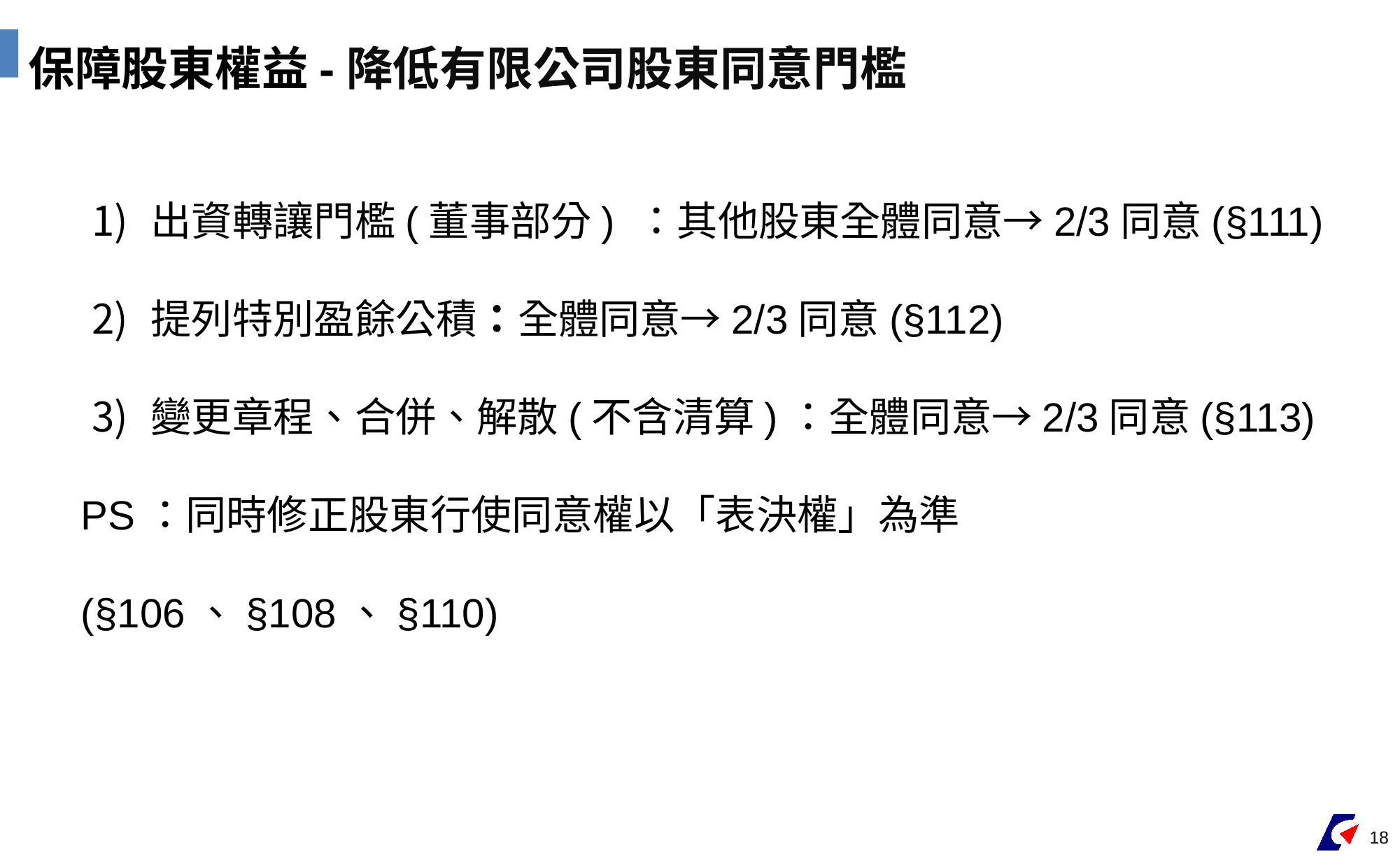

保障股東權益-降低有限公司股東同意門檻
出資轉讓門檻(董事部分) ：其他股東全體同意→2/3同意(§111)
提列特別盈餘公積：全體同意→2/3同意(§112)
變更章程、合併、解散(不含清算)：全體同意→2/3同意(§113)
PS：同時修正股東行使同意權以「表決權」為準(§106、§108、§110)
18